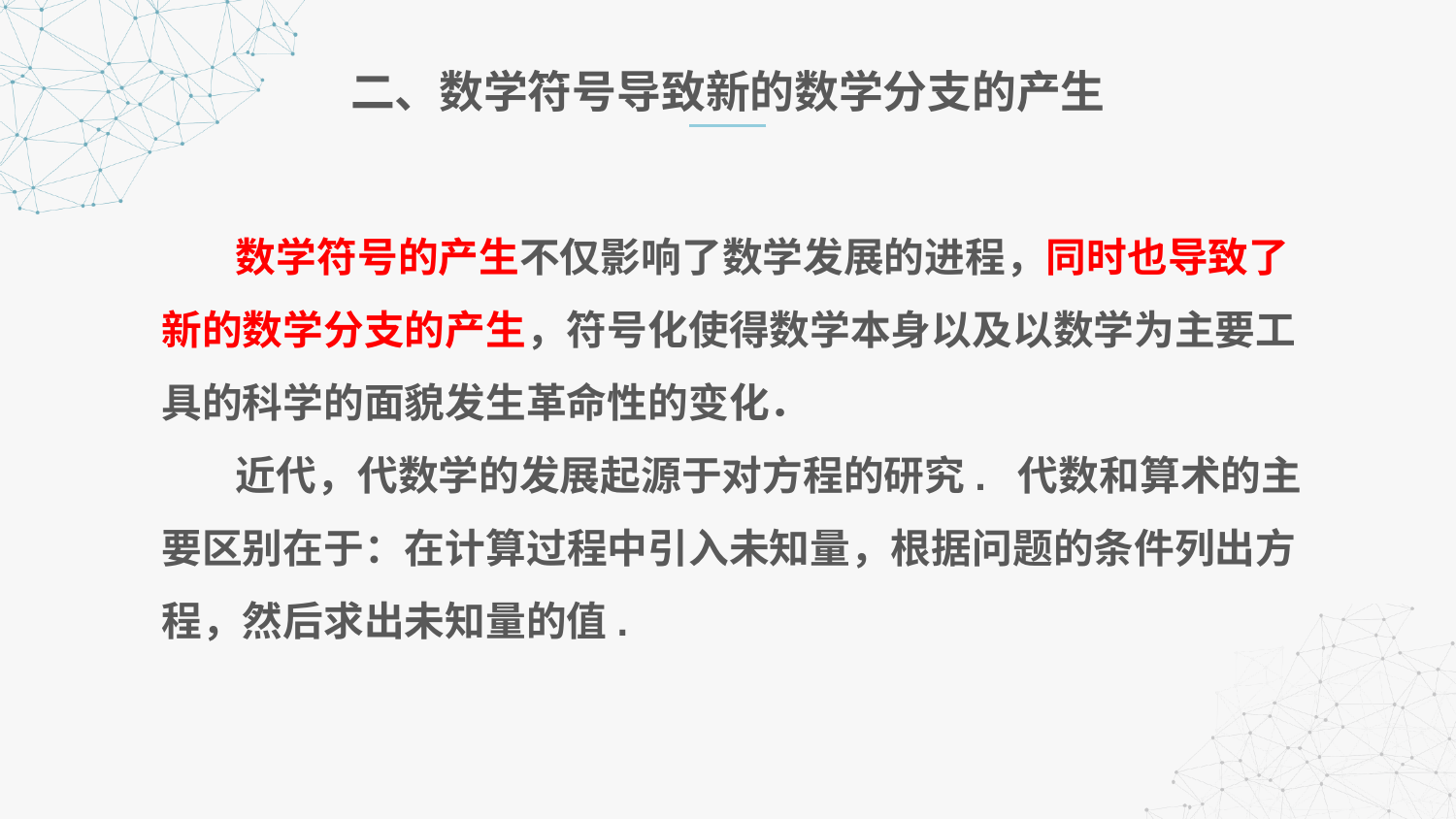

二、数学符号导致新的数学分支的产生
       数学符号的产生不仅影响了数学发展的进程，同时也导致了新的数学分支的产生，符号化使得数学本身以及以数学为主要工具的科学的面貌发生革命性的变化．
       近代，代数学的发展起源于对方程的研究.  代数和算术的主要区别在于：在计算过程中引入未知量，根据问题的条件列出方程，然后求出未知量的值.